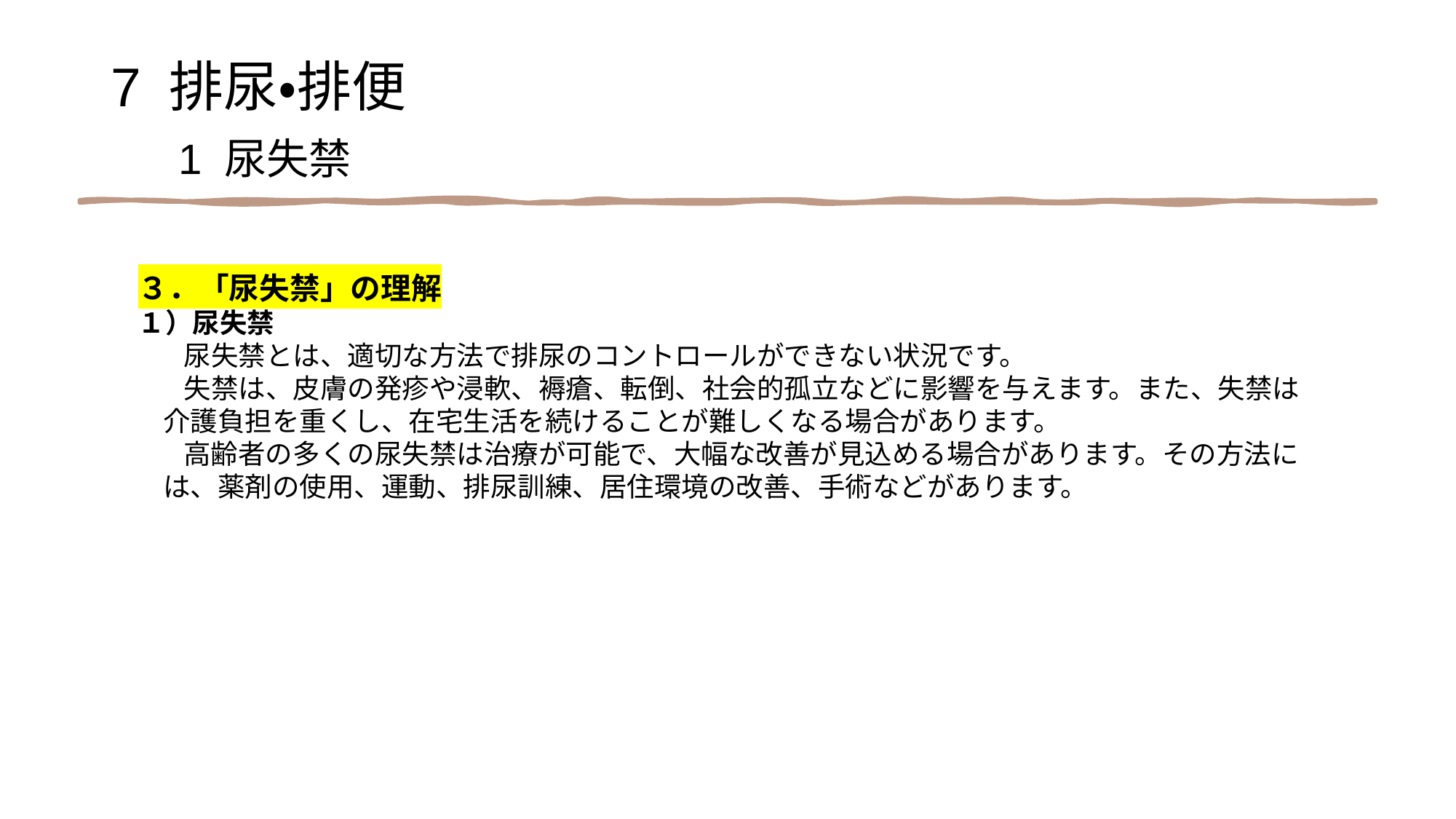

7 排尿・排便
　1 尿失禁

３．「尿失禁」の理解
１）尿失禁
　   尿失禁とは、適切な方法で排尿のコントロールができない状況です。
　   失禁は、皮膚の発疹や浸軟、褥瘡、転倒、社会的孤立などに影響を与えます。また、失禁は
   介護負担を重くし、在宅生活を続けることが難しくなる場合があります。
　   高齢者の多くの尿失禁は治療が可能で、大幅な改善が見込める場合があります。その方法に
   は、薬剤の使用、運動、排尿訓練、居住環境の改善、手術などがあります。